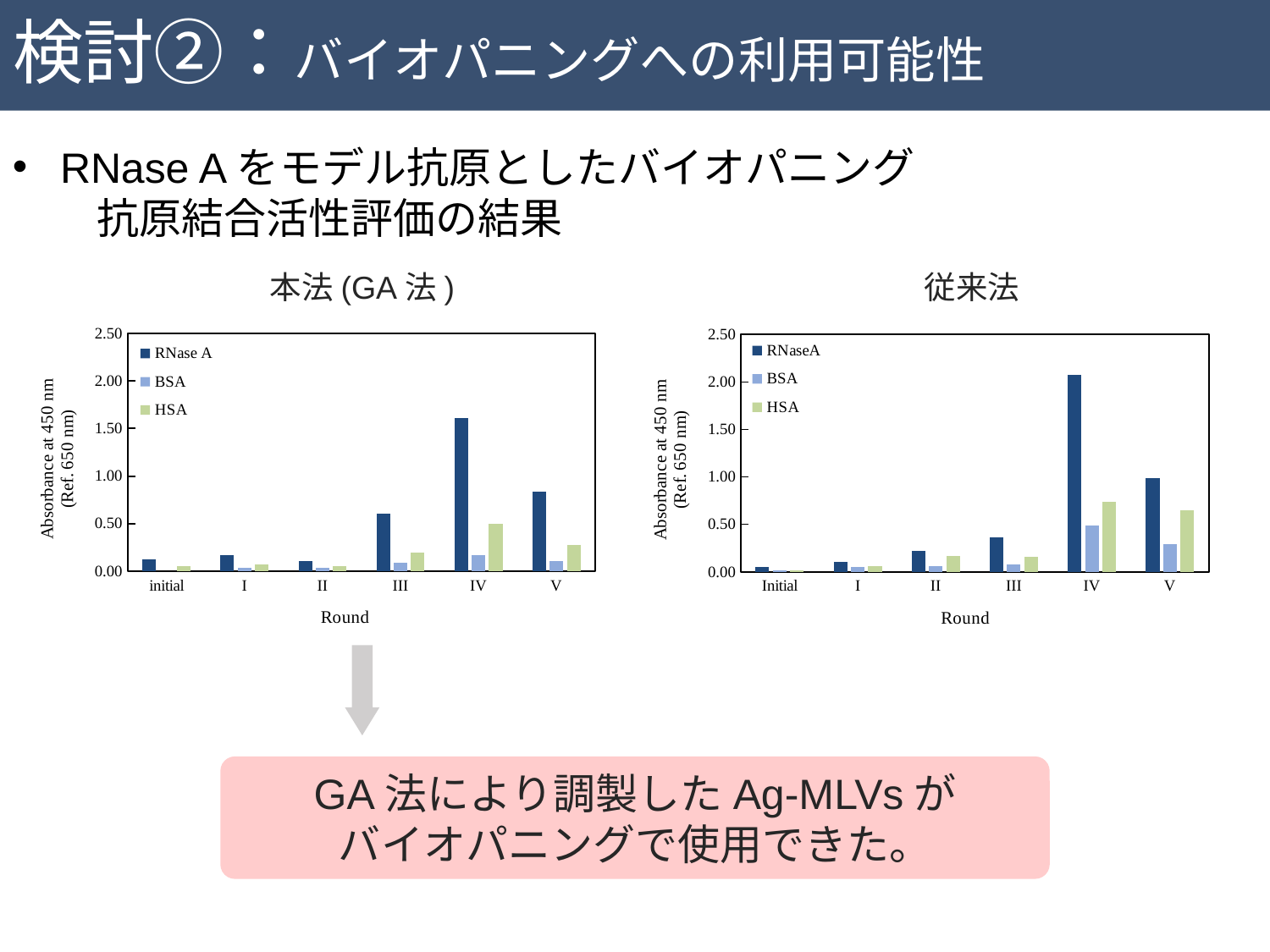

# 検討②：バイオパニングへの利用可能性
RNase Aをモデル抗原としたバイオパニング
　　抗原結合活性評価の結果
本法(GA法)
従来法

### Chart

| Category | RNaseA | BSA | HSA |
|---|---|---|---|
| Initial | 0.052 | 0.019 | 0.018 |
| I | 0.106 | 0.051 | 0.057 |
| II | 0.218 | 0.062 | 0.17 |
| III | 0.363 | 0.081 | 0.153 |
| IV | 2.072 | 0.489 | 0.74 |
| V | 0.986 | 0.29 | 0.646 |

### Chart

| Category | RNase A | BSA |  |
|---|---|---|---|
| initial | 0.125 | None | 0.056 |
| I | 0.166 | 0.031 | 0.075 |
| II | 0.107 | 0.036 | 0.051 |
| III | 0.603 | 0.086 | 0.195 |
| IV | 1.606 | 0.165 | 0.5 |
| V | 0.834 | 0.104 | 0.271 |
GA法により調製したAg-MLVsが
バイオパニングで使用できた。